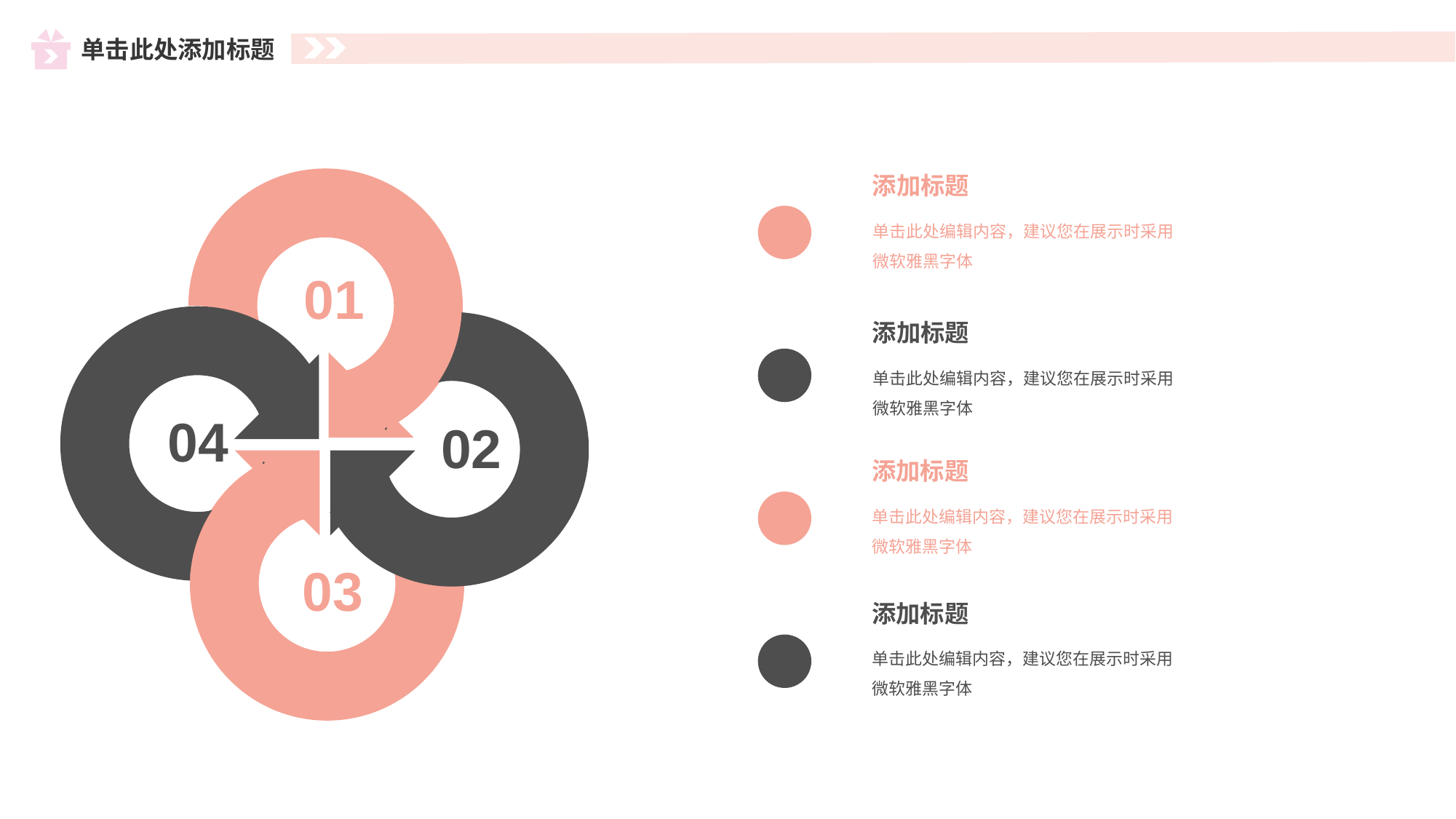

添加标题

单击此处编辑内容，建议您在展示时采用微软雅黑字体
01

添加标题

单击此处编辑内容，建议您在展示时采用微软雅黑字体
04
02

添加标题
单击此处编辑内容，建议您在展示时采用微软雅黑字体

03
添加标题
单击此处编辑内容，建议您在展示时采用微软雅黑字体